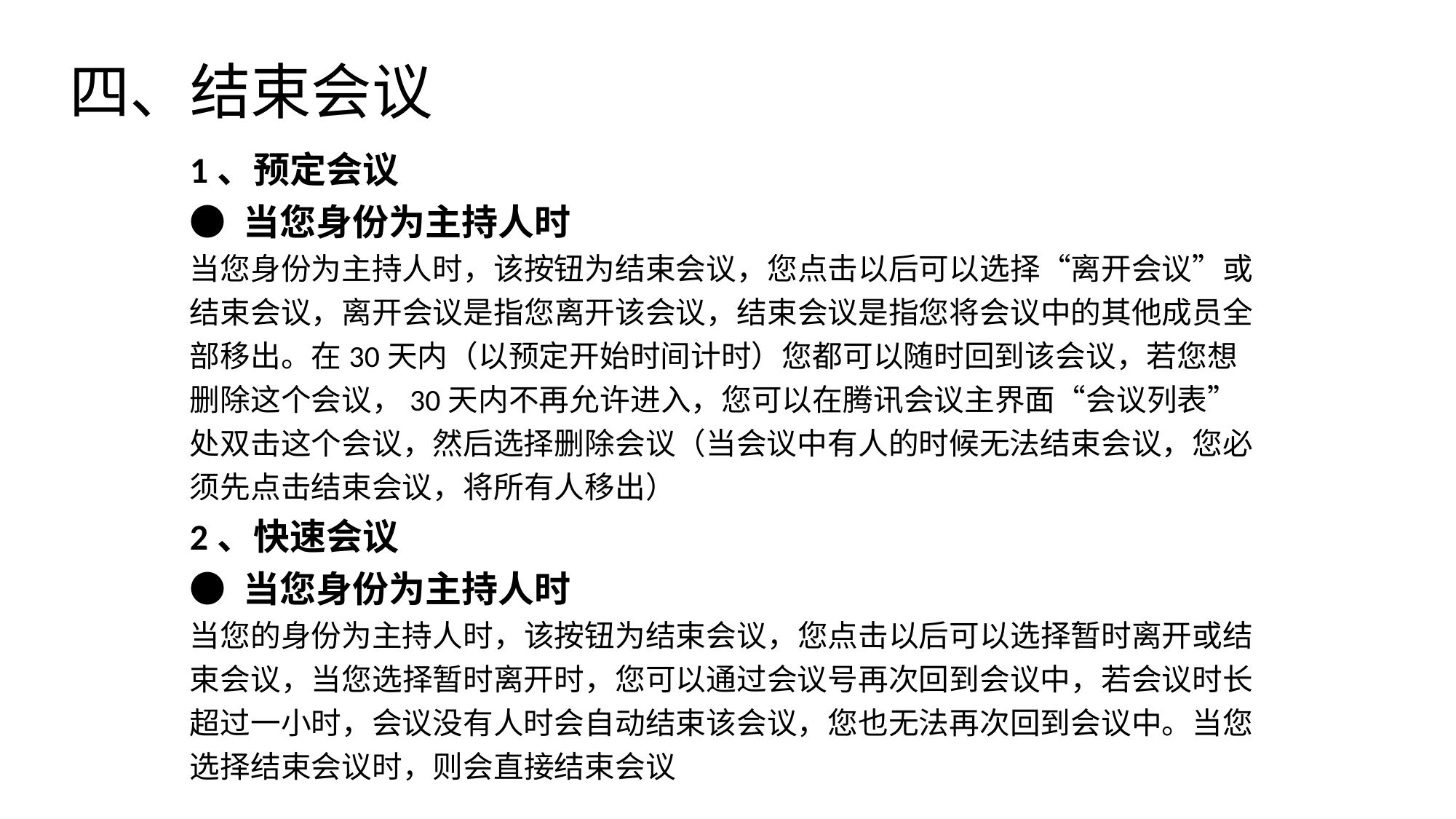

四、结束会议
1、预定会议
● 当您身份为主持人时
当您身份为主持人时，该按钮为结束会议，您点击以后可以选择“离开会议”或结束会议，离开会议是指您离开该会议，结束会议是指您将会议中的其他成员全部移出。在30天内（以预定开始时间计时）您都可以随时回到该会议，若您想删除这个会议，30天内不再允许进入，您可以在腾讯会议主界面“会议列表”处双击这个会议，然后选择删除会议（当会议中有人的时候无法结束会议，您必须先点击结束会议，将所有人移出）
2、快速会议
● 当您身份为主持人时
当您的身份为主持人时，该按钮为结束会议，您点击以后可以选择暂时离开或结束会议，当您选择暂时离开时，您可以通过会议号再次回到会议中，若会议时长超过一小时，会议没有人时会自动结束该会议，您也无法再次回到会议中。当您选择结束会议时，则会直接结束会议